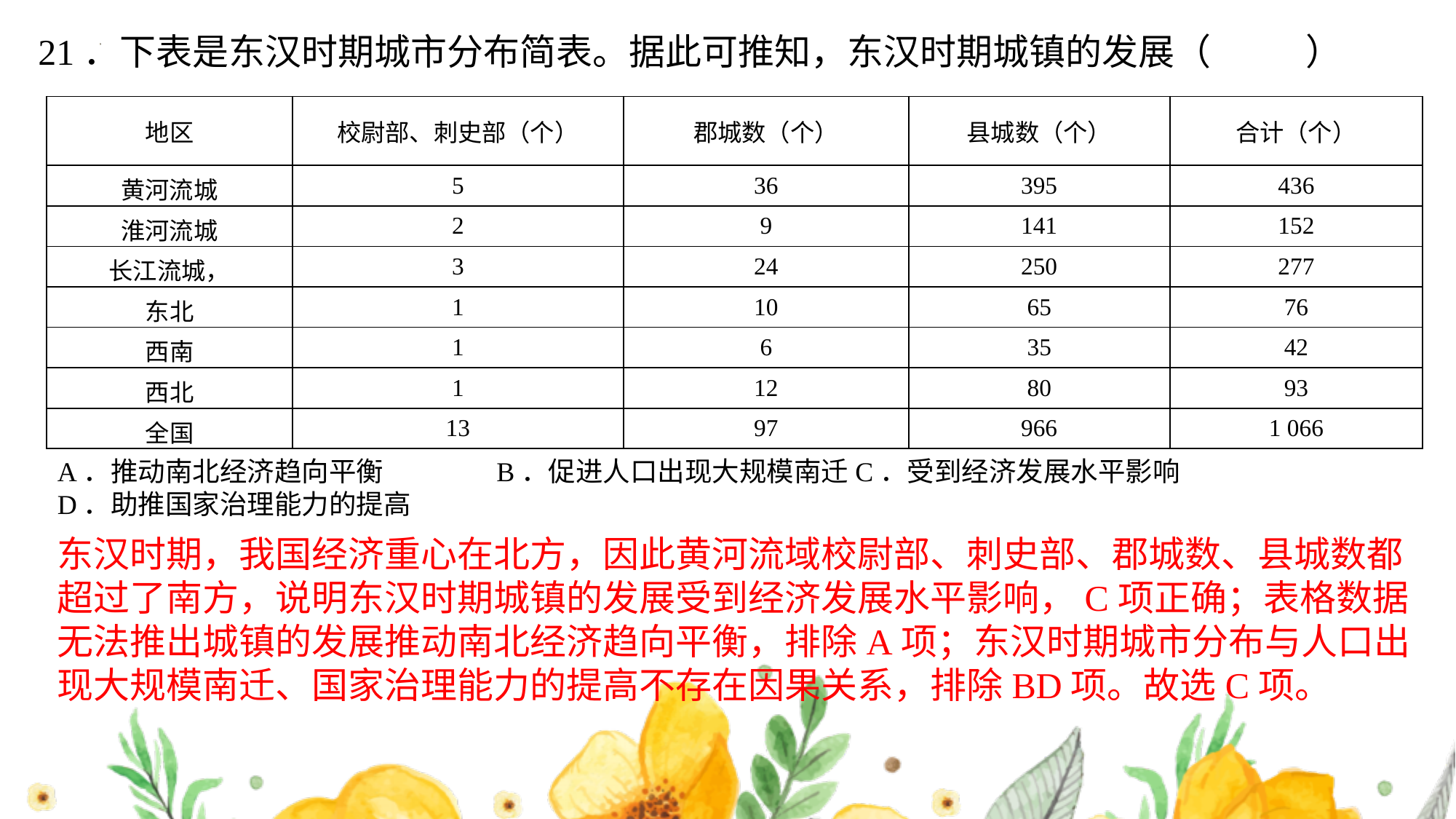

21．下表是东汉时期城市分布简表。据此可推知，东汉时期城镇的发展（          ）
| 地区 | 校尉部、刺史部（个） | 郡城数（个） | 县城数（个） | 合计（个） |
| --- | --- | --- | --- | --- |
| 黄河流城 | 5 | 36 | 395 | 436 |
| 淮河流城 | 2 | 9 | 141 | 152 |
| 长江流城， | 3 | 24 | 250 | 277 |
| 东北 | 1 | 10 | 65 | 76 |
| 西南 | 1 | 6 | 35 | 42 |
| 西北 | 1 | 12 | 80 | 93 |
| 全国 | 13 | 97 | 966 | 1 066 |
A．推动南北经济趋向平衡	                 B．促进人口出现大规模南迁C．受到经济发展水平影响	                 D．助推国家治理能力的提高

东汉时期，我国经济重心在北方，因此黄河流域校尉部、刺史部、郡城数、县城数都超过了南方，说明东汉时期城镇的发展受到经济发展水平影响，C项正确；表格数据无法推出城镇的发展推动南北经济趋向平衡，排除A项；东汉时期城市分布与人口出现大规模南迁、国家治理能力的提高不存在因果关系，排除BD项。故选C项。